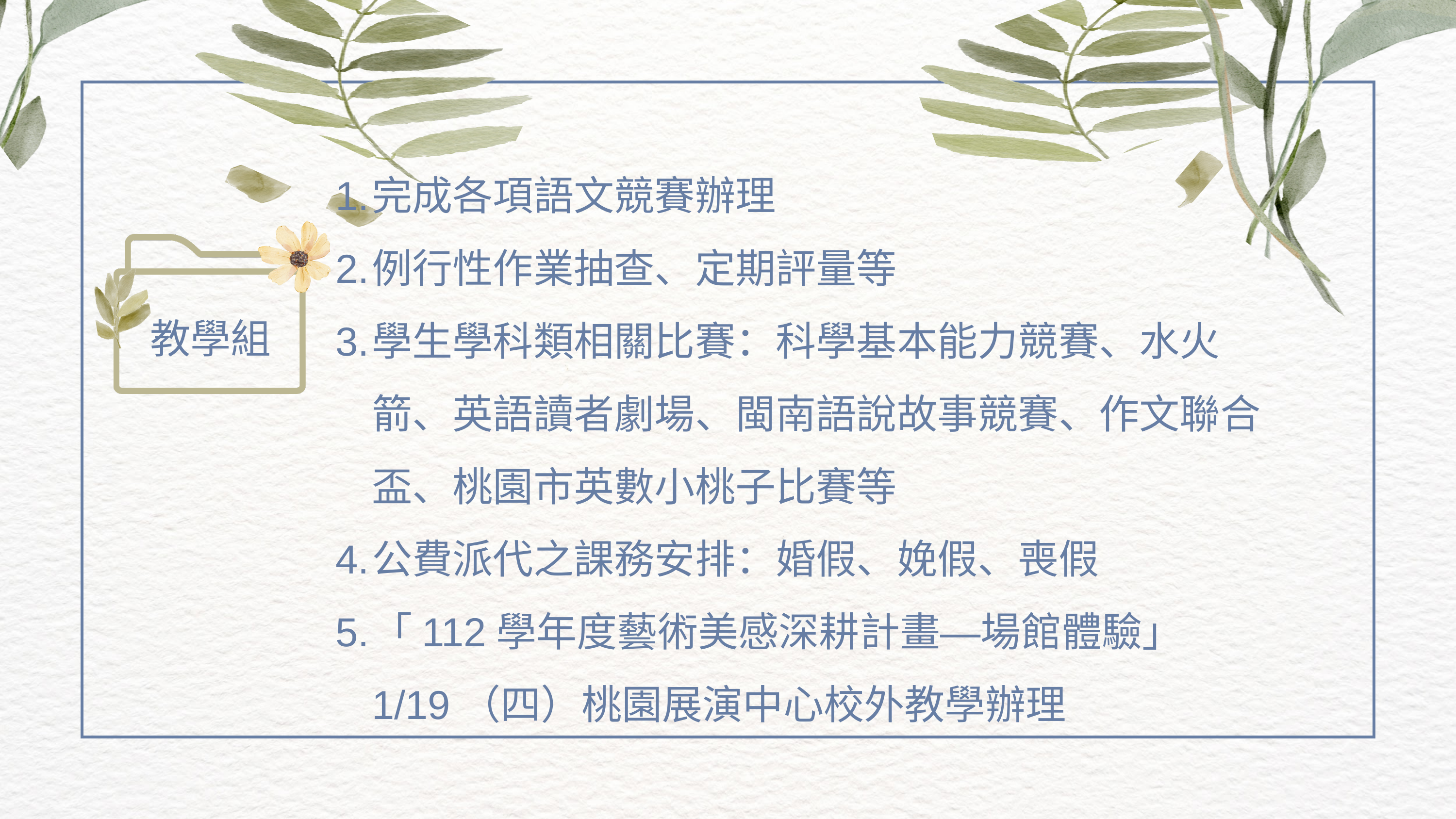

完成各項語文競賽辦理
例行性作業抽查、定期評量等
學生學科類相關比賽：科學基本能力競賽、水火箭、英語讀者劇場、閩南語說故事競賽、作文聯合盃、桃園市英數小桃子比賽等
公費派代之課務安排：婚假、娩假、喪假
「112學年度藝術美感深耕計畫—場館體驗」
1/19（四）桃園展演中心校外教學辦理

教學組